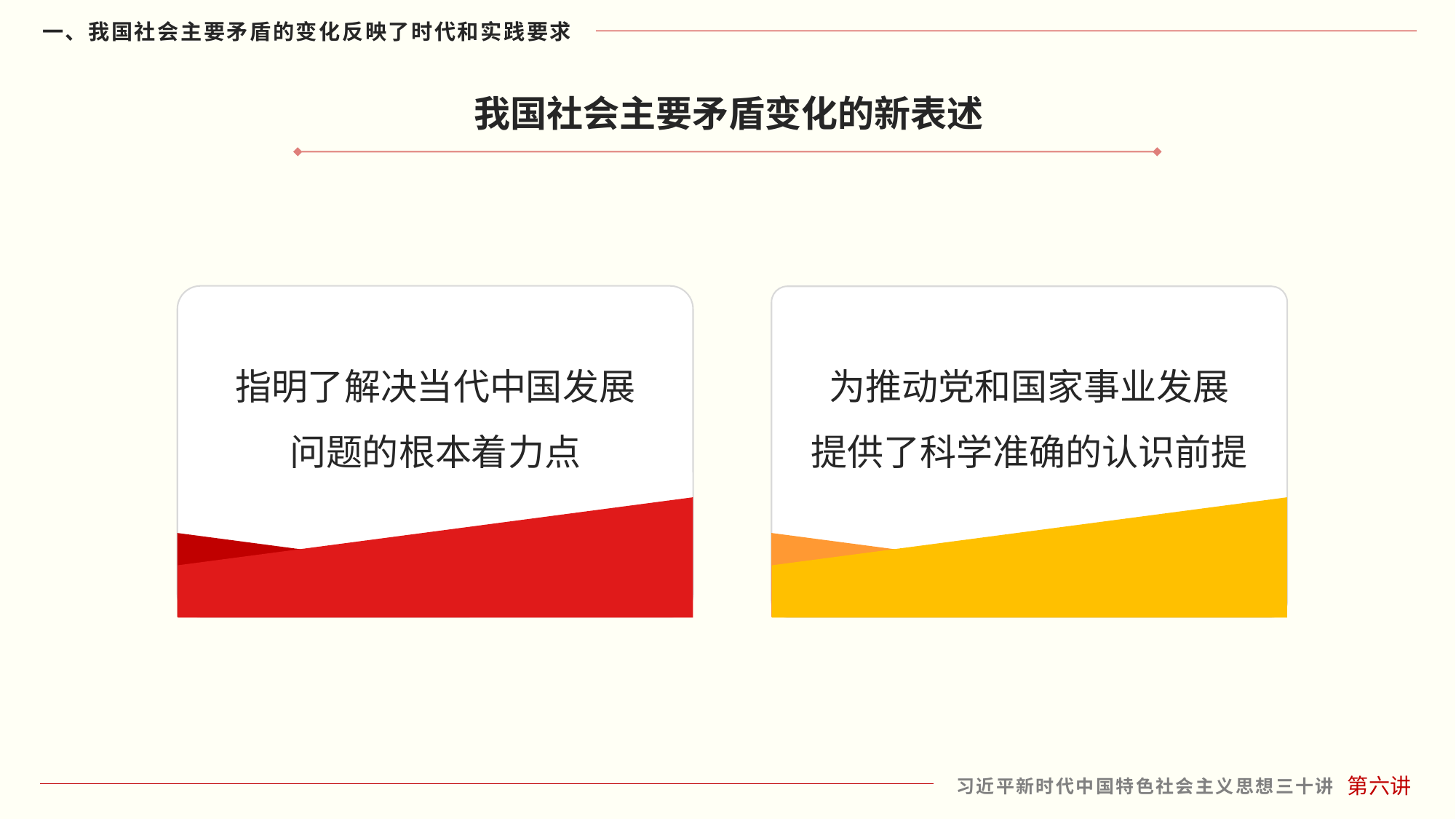

我国社会主要矛盾变化的新表述

指明了解决当代中国发展
问题的根本着力点
为推动党和国家事业发展
提供了科学准确的认识前提